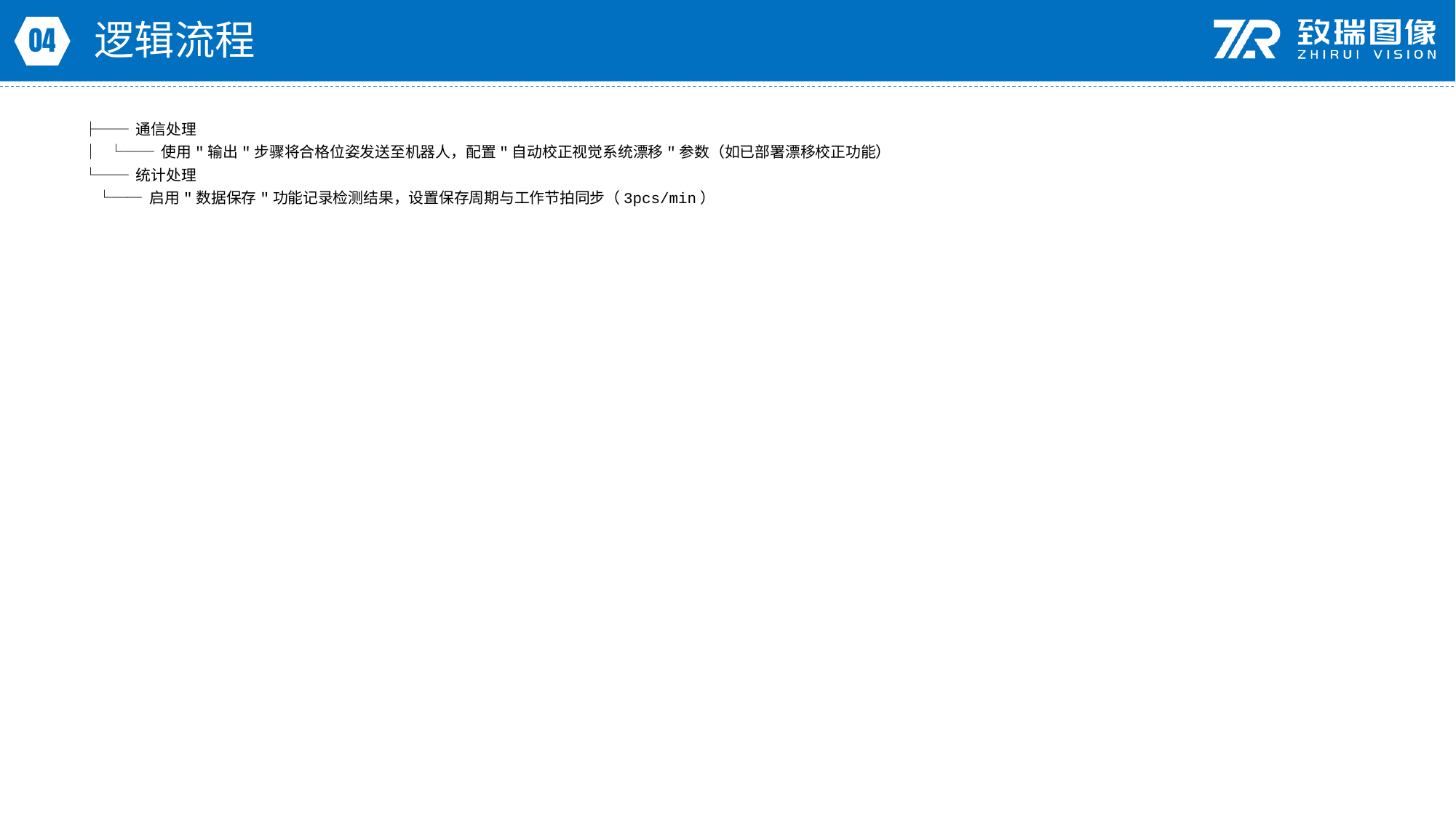

逻辑流程
04

├── 通信处理
│   └── 使用"输出"步骤将合格位姿发送至机器人，配置"自动校正视觉系统漂移"参数（如已部署漂移校正功能）
└── 统计处理
    └── 启用"数据保存"功能记录检测结果，设置保存周期与工作节拍同步（3pcs/min）